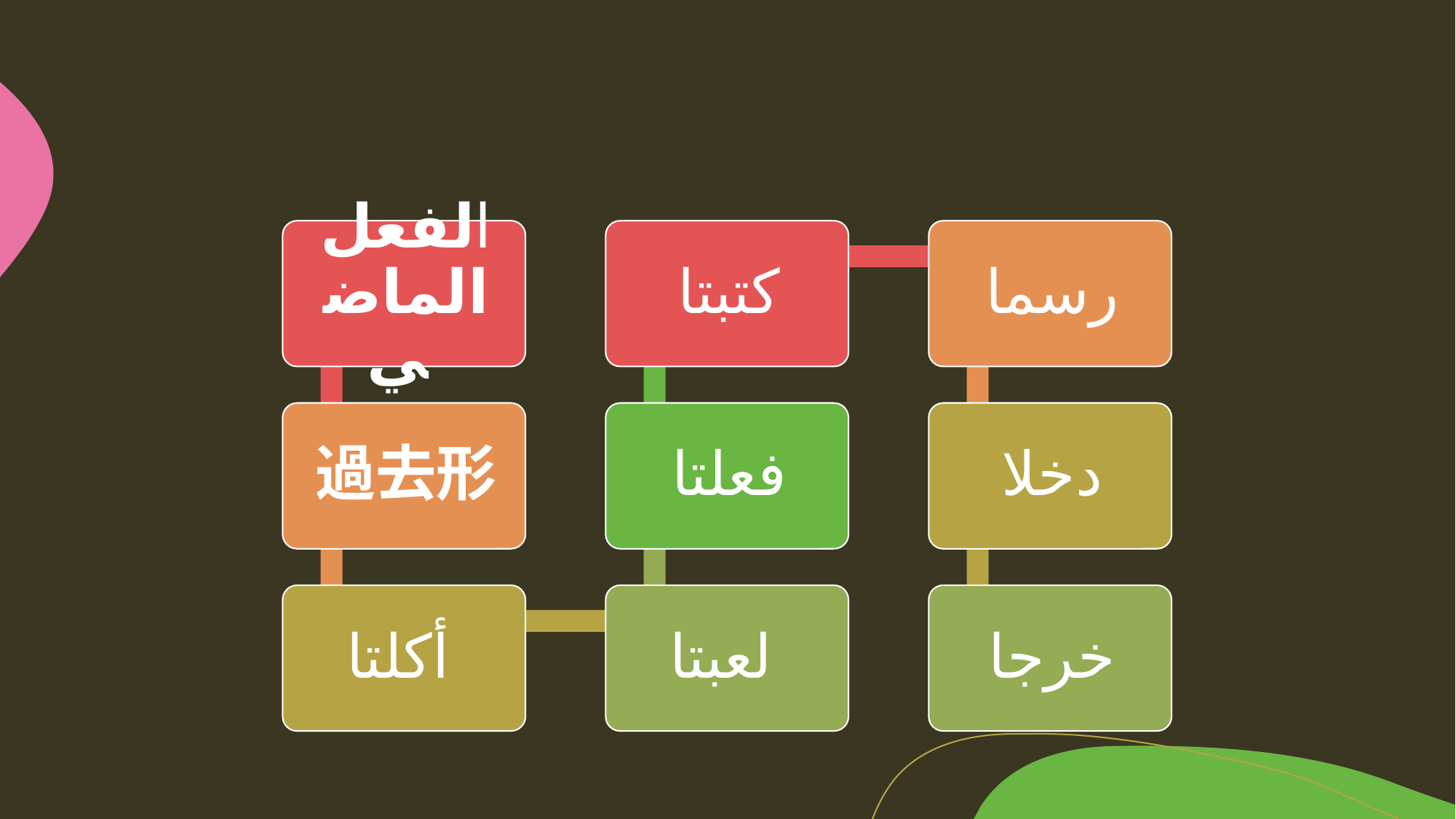

الفعل الماضي
過去形
أكلتا
لعبتا
فعلتا
كتبتا
رسما
دخلا
خرجا